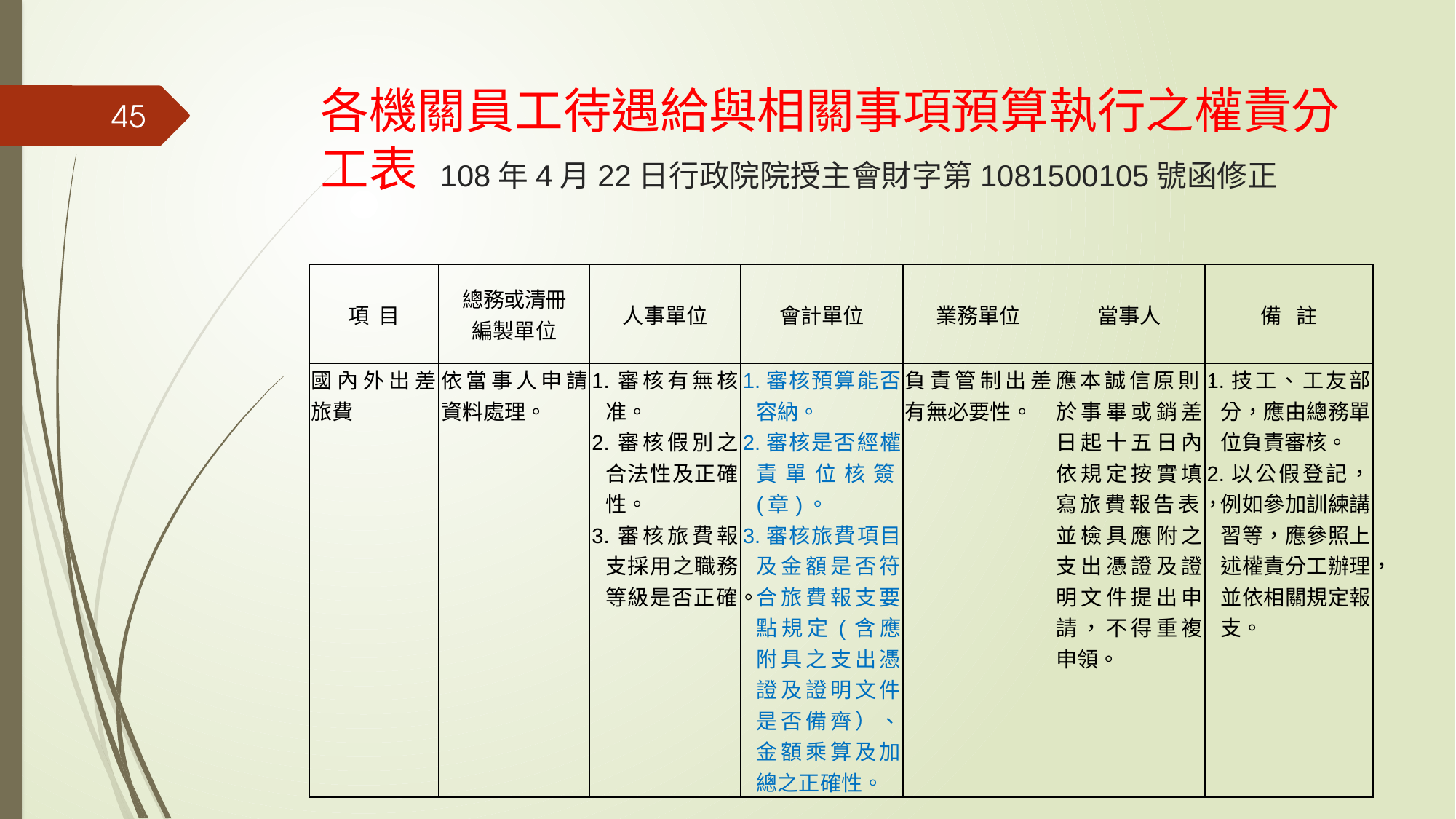

# 各機關員工待遇給與相關事項預算執行之權責分工表 108年4月22日行政院院授主會財字第1081500105號函修正
45
| 項 目 | 總務或清冊 編製單位 | 人事單位 | 會計單位 | 業務單位 | 當事人 | 備 註 |
| --- | --- | --- | --- | --- | --- | --- |
| 國內外出差旅費 | 依當事人申請資料處理。 | 1.審核有無核准。 2.審核假別之合法性及正確性。 3.審核旅費報支採用之職務等級是否正確。 | 1.審核預算能否容納。 2.審核是否經權責單位核簽(章)。 3.審核旅費項目及金額是否符合旅費報支要點規定(含應附具之支出憑證及證明文件是否備齊）、金額乘算及加總之正確性。 | 負責管制出差有無必要性。 | 應本誠信原則，於事畢或銷差日起十五日內依規定按實填寫旅費報告表，並檢具應附之支出憑證及證明文件提出申請，不得重複申領。 | 1.技工、工友部分，應由總務單位負責審核。 2.以公假登記，例如參加訓練講習等，應參照上述權責分工辦理，並依相關規定報支。 |